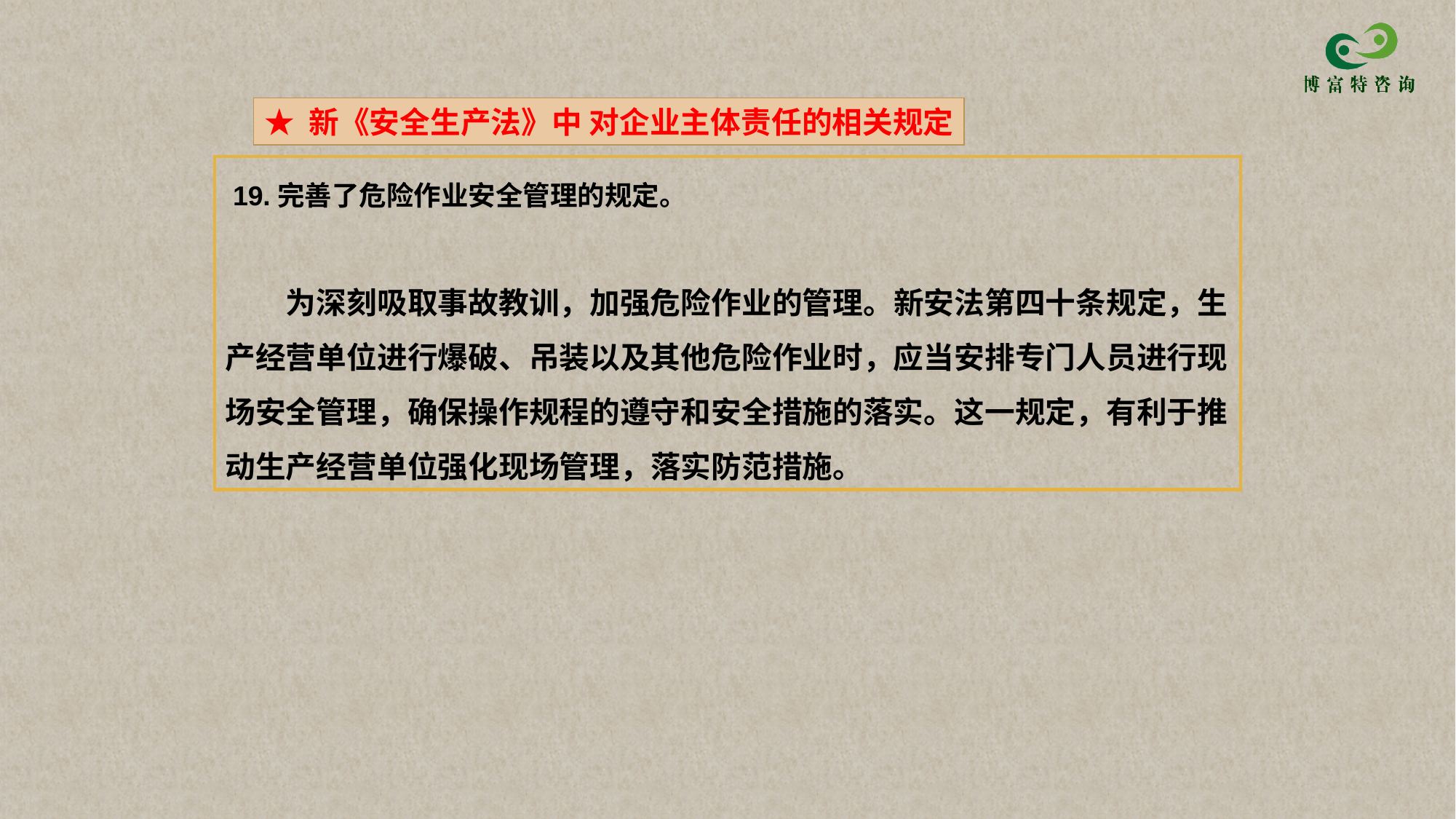

★ 新《安全生产法》中 对企业主体责任的相关规定
 19.完善了危险作业安全管理的规定。

　　为深刻吸取事故教训，加强危险作业的管理。新安法第四十条规定，生产经营单位进行爆破、吊装以及其他危险作业时，应当安排专门人员进行现场安全管理，确保操作规程的遵守和安全措施的落实。这一规定，有利于推动生产经营单位强化现场管理，落实防范措施。